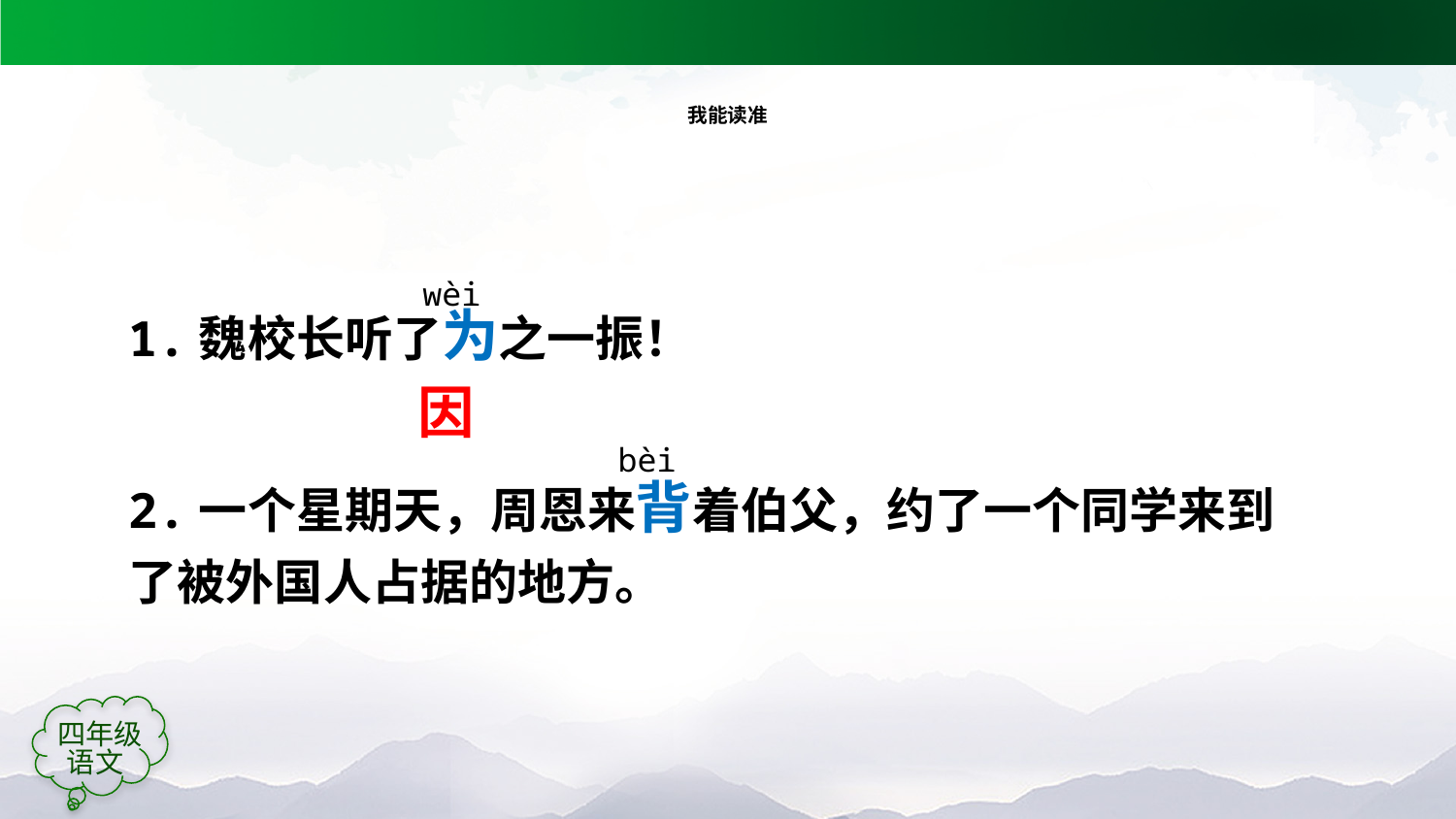

# 我能读准

1.魏校长听了为之一振！

2.一个星期天，周恩来背着伯父，约了一个同学来到了被外国人占据的地方。
wèi
因
bèi